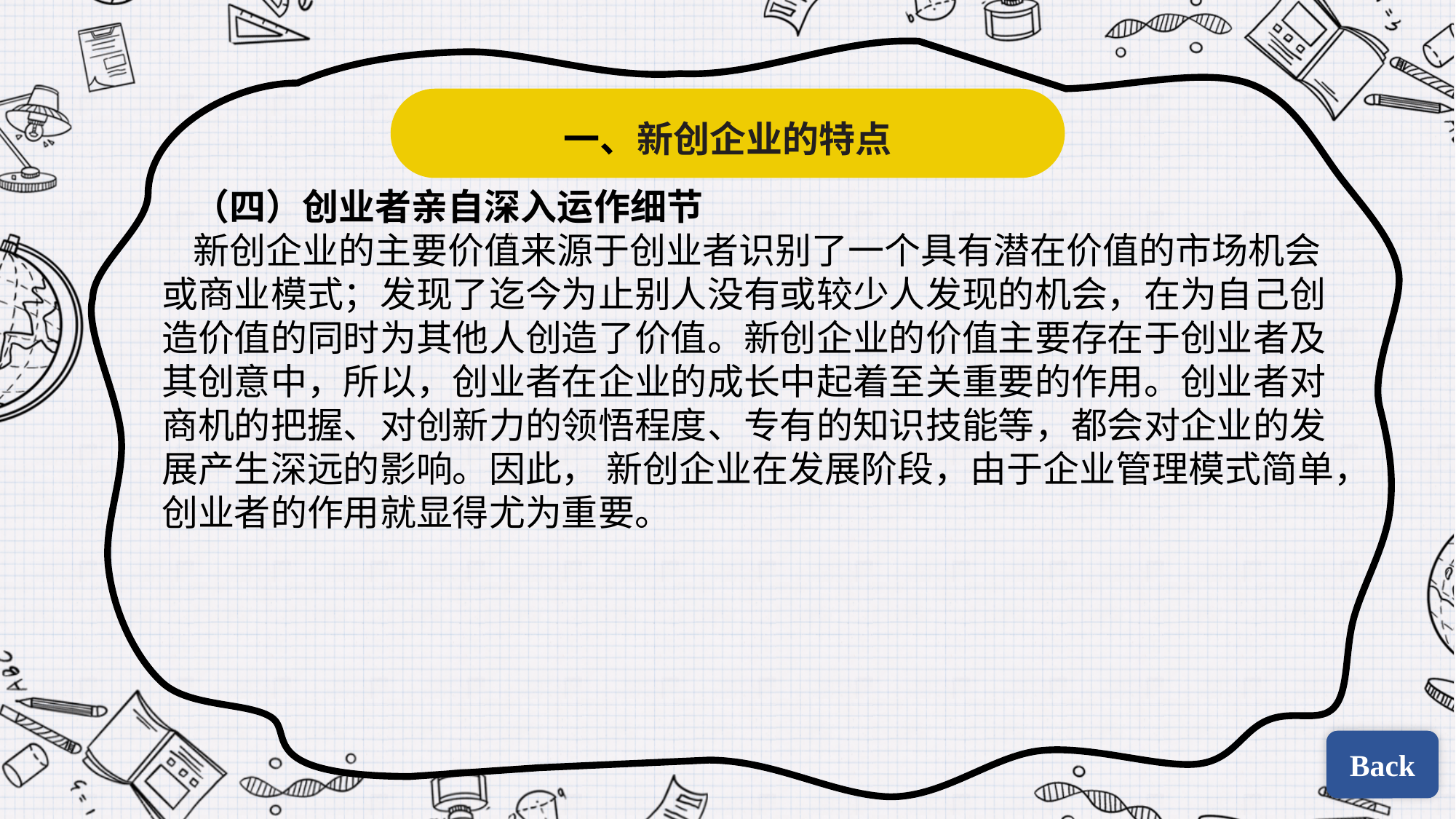

一、新创企业的特点
（四）创业者亲自深入运作细节
新创企业的主要价值来源于创业者识别了一个具有潜在价值的市场机会或商业模式；发现了迄今为止别人没有或较少人发现的机会，在为自己创造价值的同时为其他人创造了价值。新创企业的价值主要存在于创业者及其创意中，所以，创业者在企业的成长中起着至关重要的作用。创业者对商机的把握、对创新力的领悟程度、专有的知识技能等，都会对企业的发展产生深远的影响。因此， 新创企业在发展阶段，由于企业管理模式简单，创业者的作用就显得尤为重要。

Back